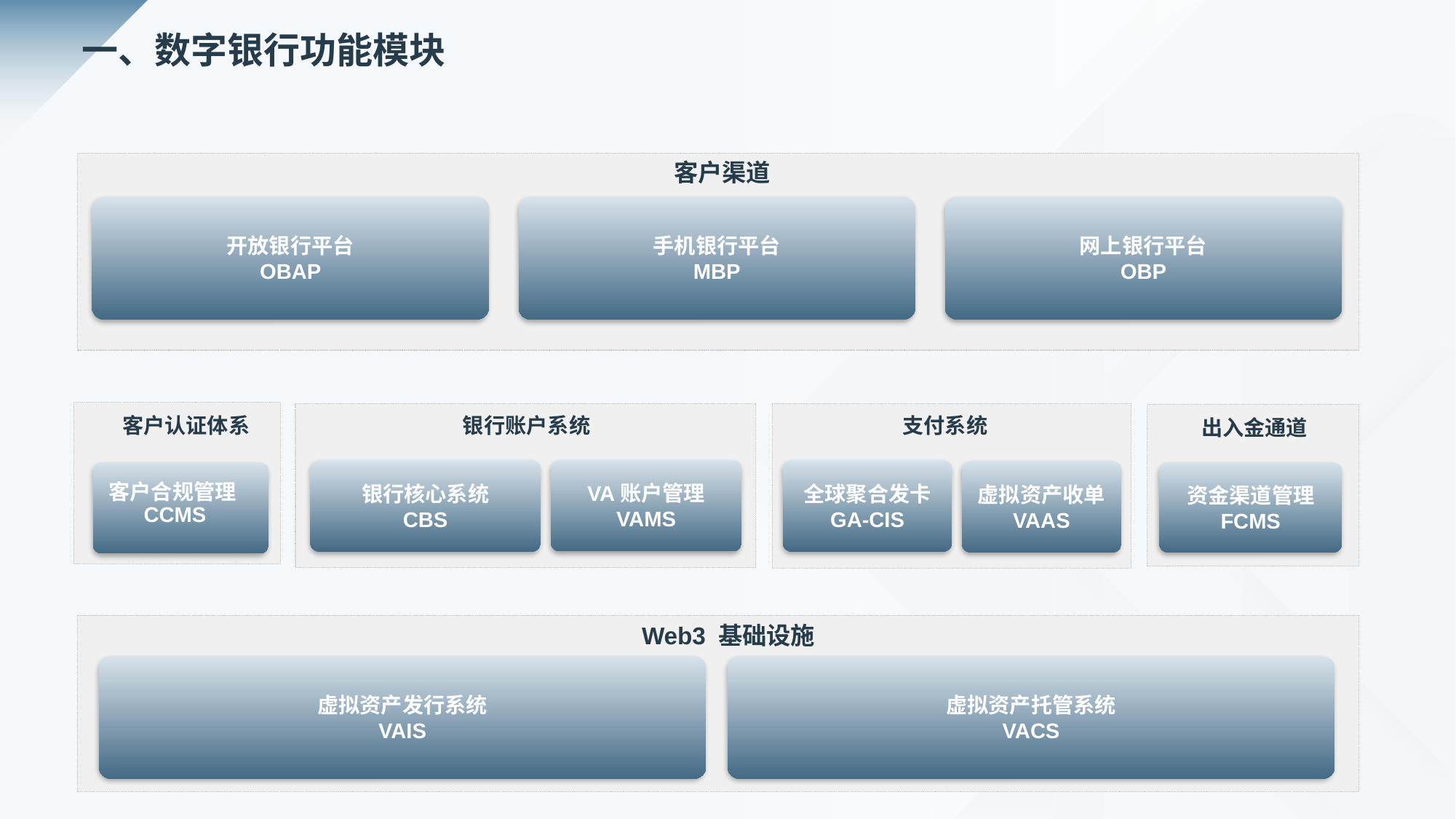

一、数字银行功能模块
客户渠道

开放银行平台
OBAP
手机银行平台
MBP
网上银行平台
OBP

银行账户系统
支付系统
客户认证体系
出入金通道
VA账户管理
VAMS
全球聚合发卡
GA-CIS
银行核心系统
CBS
虚拟资产收单
VAAS

资金渠道管理
FCMS
客户合规管理CCMS
Web3 基础设施

虚拟资产发行系统
VAIS
虚拟资产托管系统
VACS